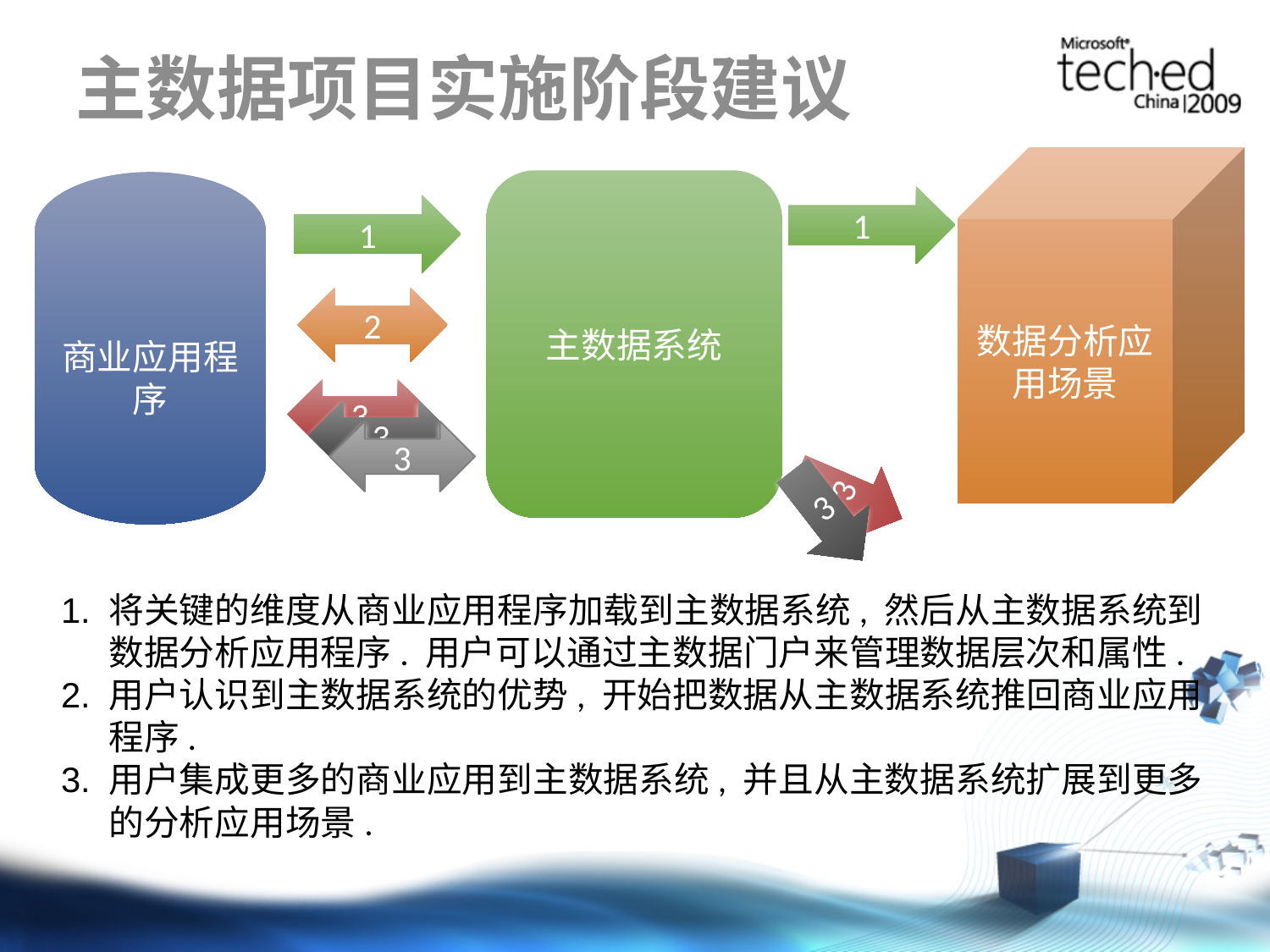

# 主数据项目实施阶段建议
数据分析应用场景
主数据系统
商业应用程序
1
1
2
3
3
3
3
3
将关键的维度从商业应用程序加载到主数据系统, 然后从主数据系统到数据分析应用程序. 用户可以通过主数据门户来管理数据层次和属性.
用户认识到主数据系统的优势, 开始把数据从主数据系统推回商业应用程序.
用户集成更多的商业应用到主数据系统, 并且从主数据系统扩展到更多的分析应用场景.